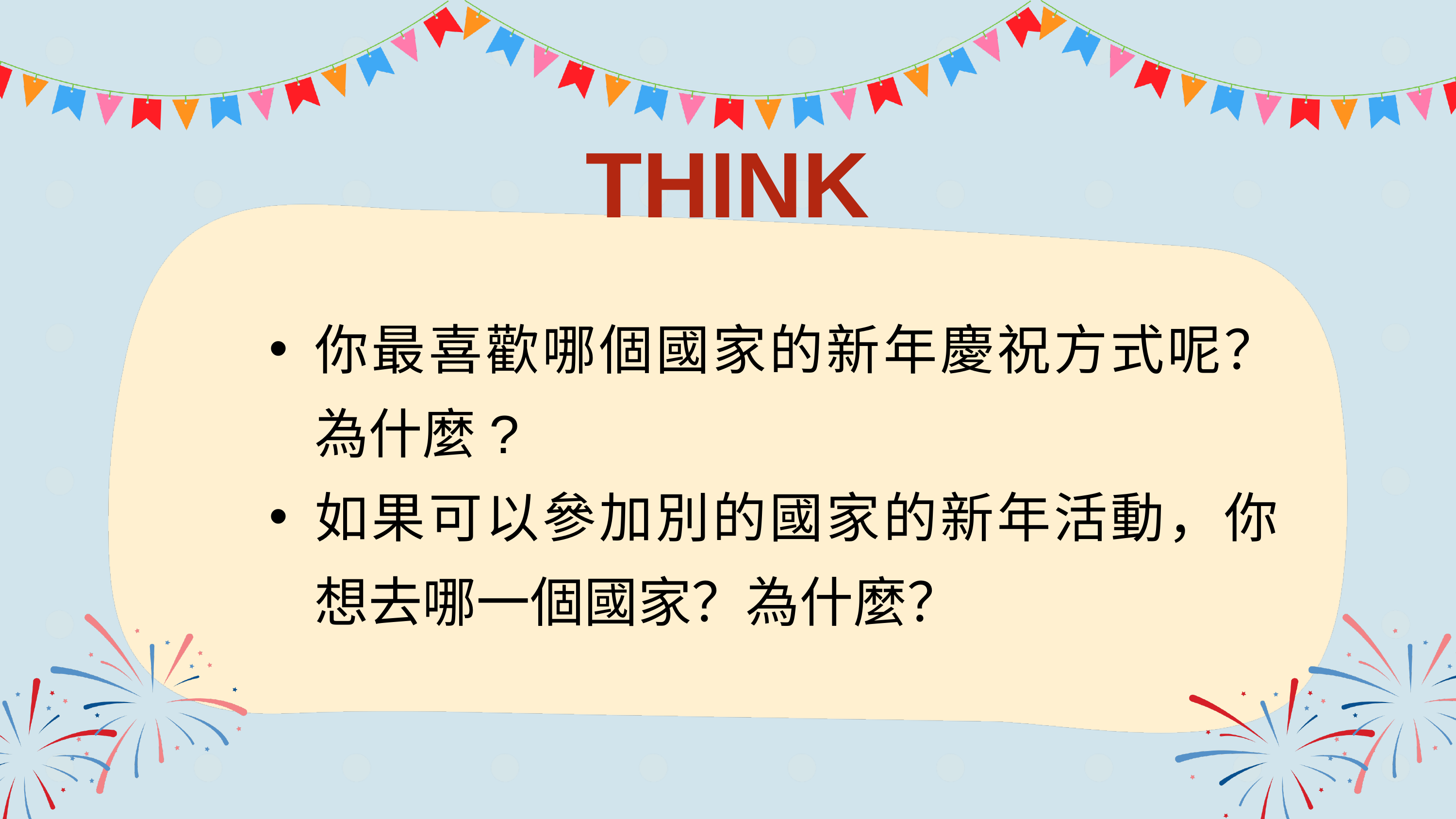

THINK

你最喜歡哪個國家的新年慶祝方式呢？為什麼?
如果可以參加別的國家的新年活動，你想去哪一個國家？為什麼？